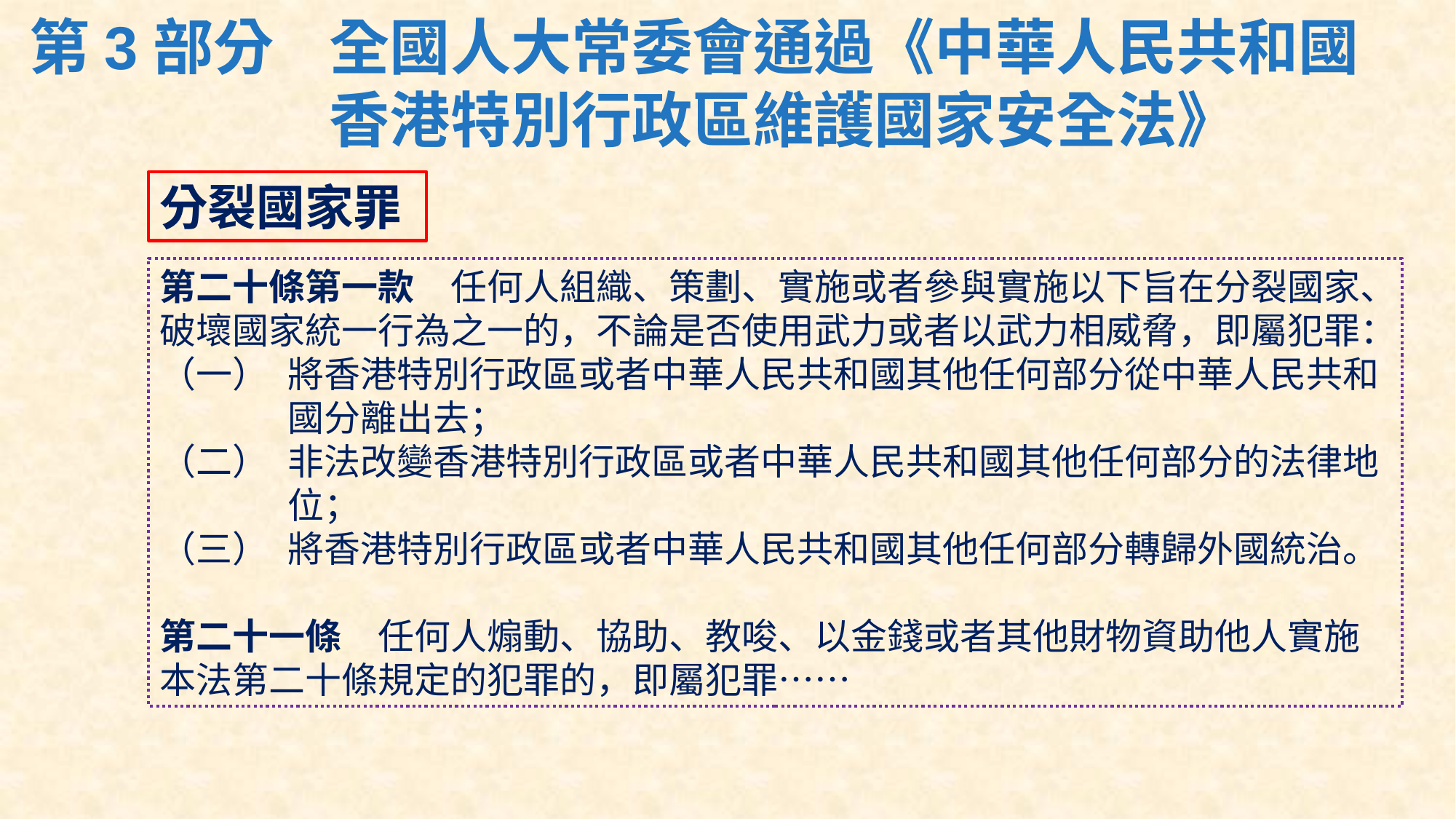

# 第3部分	全國人大常委會通過《中華人民共和國香港特別行政區維護國家安全法》
分裂國家罪
第二十條第一款  任何人組織、策劃、實施或者參與實施以下旨在分裂國家、破壞國家統一行為之一的，不論是否使用武力或者以武力相威脅，即屬犯罪：
（一）	將香港特別行政區或者中華人民共和國其他任何部分從中華人民共和國分離出去；
（二）	非法改變香港特別行政區或者中華人民共和國其他任何部分的法律地位；
（三）	將香港特別行政區或者中華人民共和國其他任何部分轉歸外國統治。

第二十一條  任何人煽動、協助、教唆、以金錢或者其他財物資助他人實施本法第二十條規定的犯罪的，即屬犯罪……